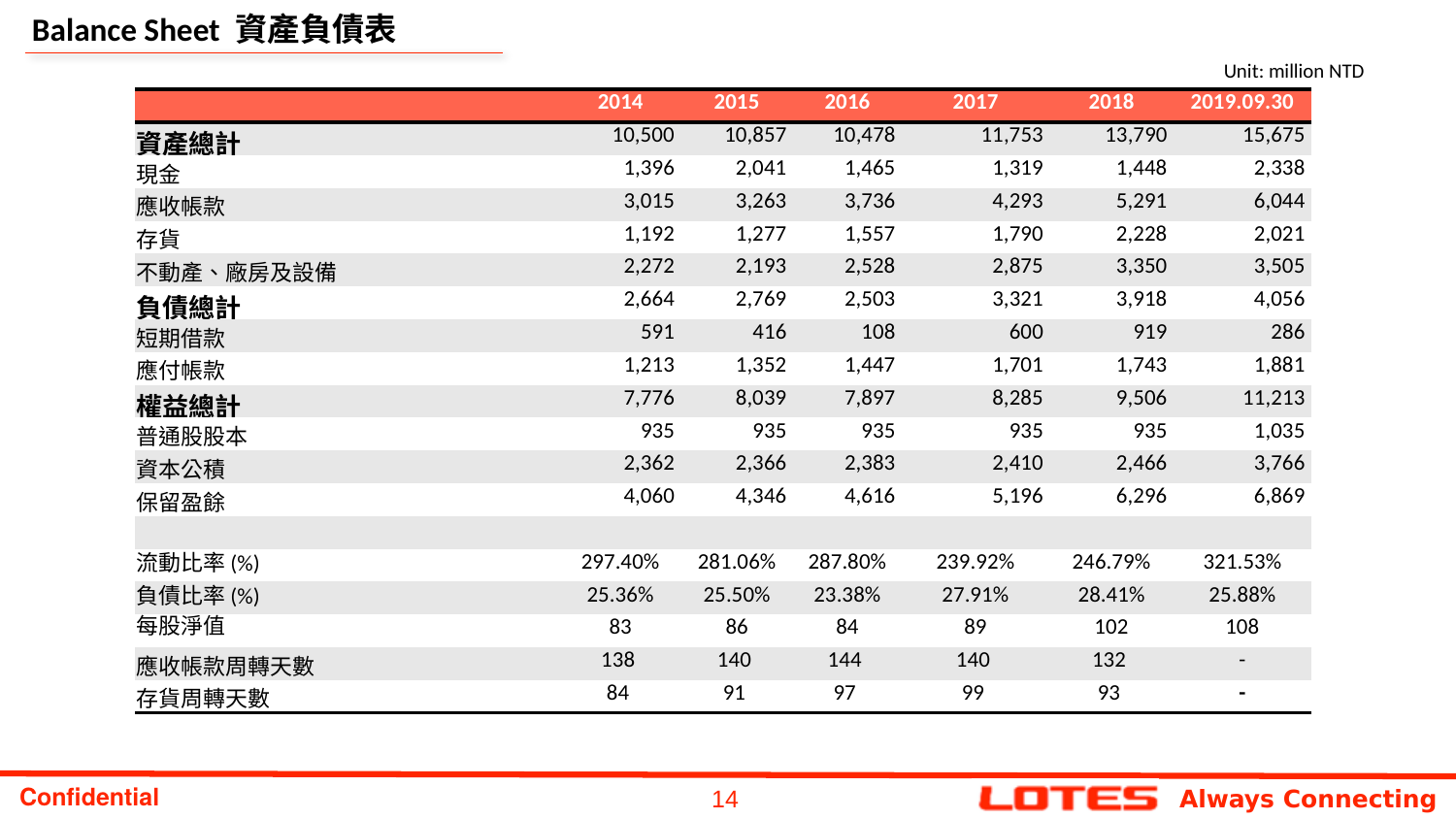

# Balance Sheet 資產負債表
Unit: million NTD
|  | 2014 | 2015 | 2016 | 2017 | 2018 | 2019.09.30 |
| --- | --- | --- | --- | --- | --- | --- |
| 資產總計 | 10,500 | 10,857 | 10,478 | 11,753 | 13,790 | 15,675 |
| 現金 | 1,396 | 2,041 | 1,465 | 1,319 | 1,448 | 2,338 |
| 應收帳款 | 3,015 | 3,263 | 3,736 | 4,293 | 5,291 | 6,044 |
| 存貨 | 1,192 | 1,277 | 1,557 | 1,790 | 2,228 | 2,021 |
| 不動產、廠房及設備 | 2,272 | 2,193 | 2,528 | 2,875 | 3,350 | 3,505 |
| 負債總計 | 2,664 | 2,769 | 2,503 | 3,321 | 3,918 | 4,056 |
| 短期借款 | 591 | 416 | 108 | 600 | 919 | 286 |
| 應付帳款 | 1,213 | 1,352 | 1,447 | 1,701 | 1,743 | 1,881 |
| 權益總計 | 7,776 | 8,039 | 7,897 | 8,285 | 9,506 | 11,213 |
| 普通股股本 | 935 | 935 | 935 | 935 | 935 | 1,035 |
| 資本公積 | 2,362 | 2,366 | 2,383 | 2,410 | 2,466 | 3,766 |
| 保留盈餘 | 4,060 | 4,346 | 4,616 | 5,196 | 6,296 | 6,869 |
|  |  |  |  |  |  |  |
| 流動比率(%) | 297.40% | 281.06% | 287.80% | 239.92% | 246.79% | 321.53% |
| 負債比率(%) | 25.36% | 25.50% | 23.38% | 27.91% | 28.41% | 25.88% |
| 每股淨值 | 83 | 86 | 84 | 89 | 102 | 108 |
| 應收帳款周轉天數 | 138 | 140 | 144 | 140 | 132 | - |
| 存貨周轉天數 | 84 | 91 | 97 | 99 | 93 | - |
14